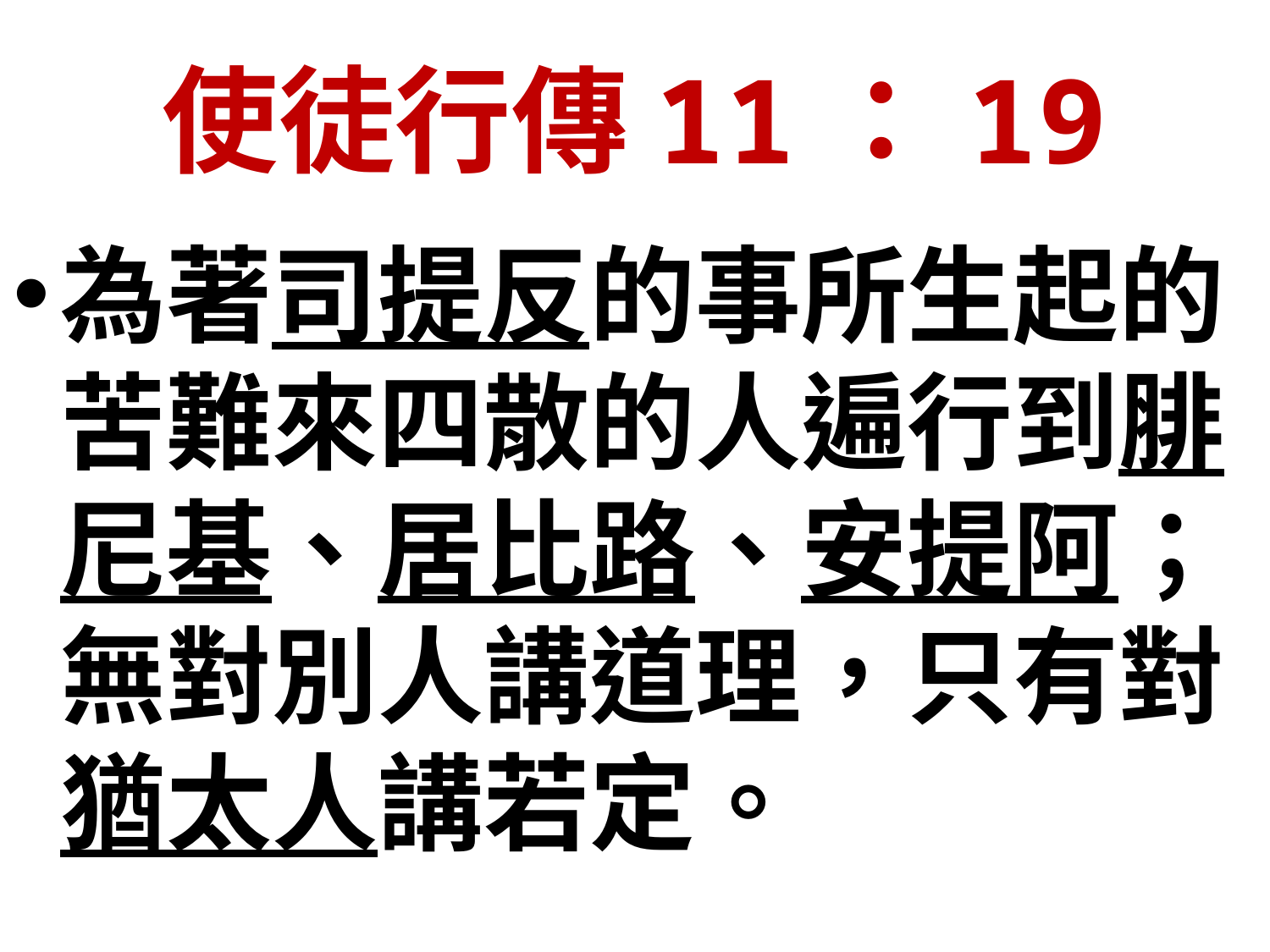

# 使徒行傳11：19
為著司提反的事所生起的苦難來四散的人遍行到腓尼基、居比路、安提阿；無對別人講道理，只有對猶太人講若定。